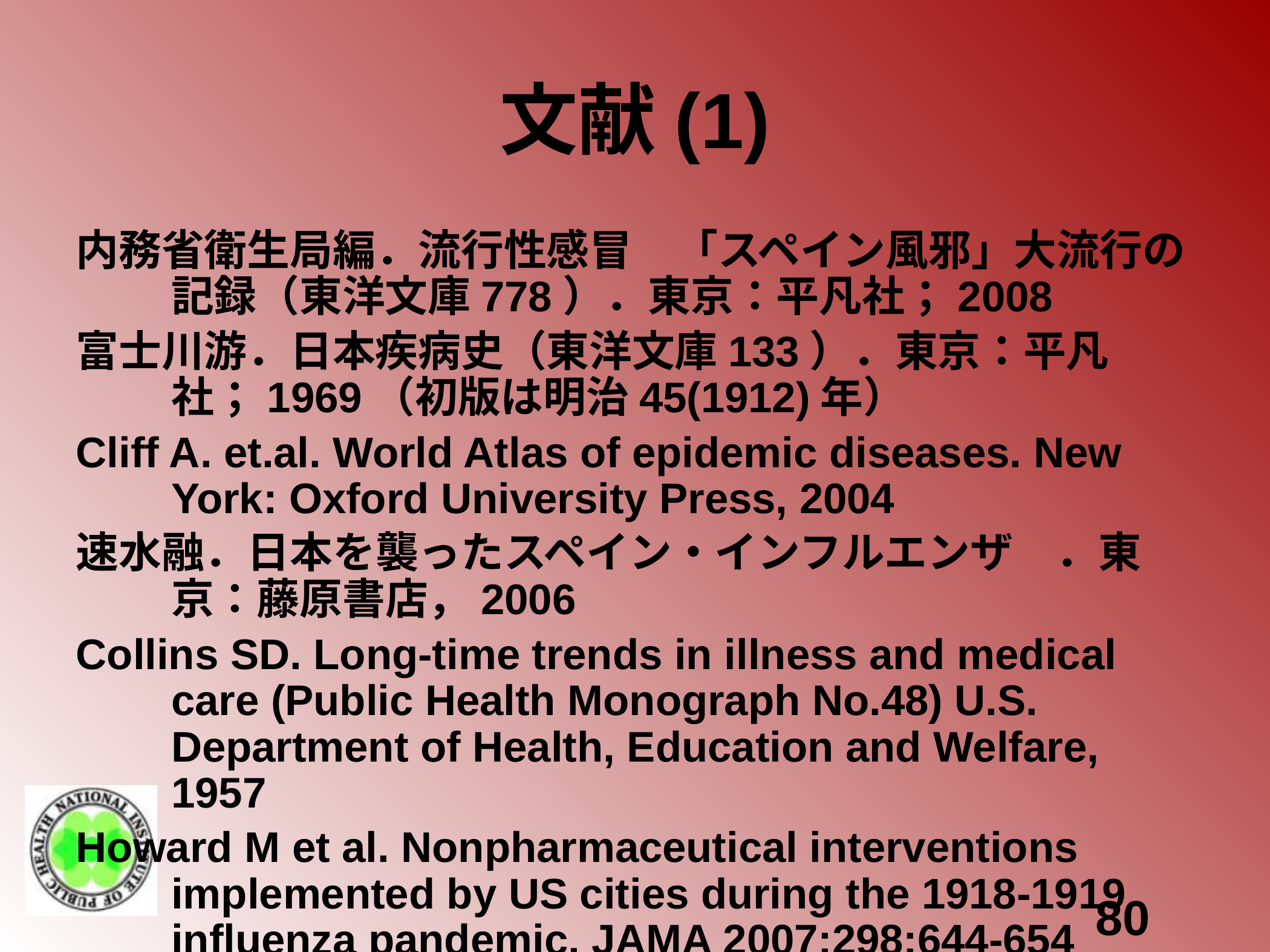

# 文献(1)
内務省衛生局編．流行性感冒　「スペイン風邪」大流行の記録（東洋文庫778）．東京：平凡社；2008
富士川游．日本疾病史（東洋文庫133）．東京：平凡社；1969（初版は明治45(1912)年）
Cliff A. et.al. World Atlas of epidemic diseases. New York: Oxford University Press, 2004
速水融．日本を襲ったスペイン・インフルエンザ　．東京：藤原書店，2006
Collins SD. Long-time trends in illness and medical care (Public Health Monograph No.48) U.S. Department of Health, Education and Welfare, 1957
Howard M et al. Nonpharmaceutical interventions implemented by US cities during the 1918-1919 influenza pandemic. JAMA 2007;298:644-654